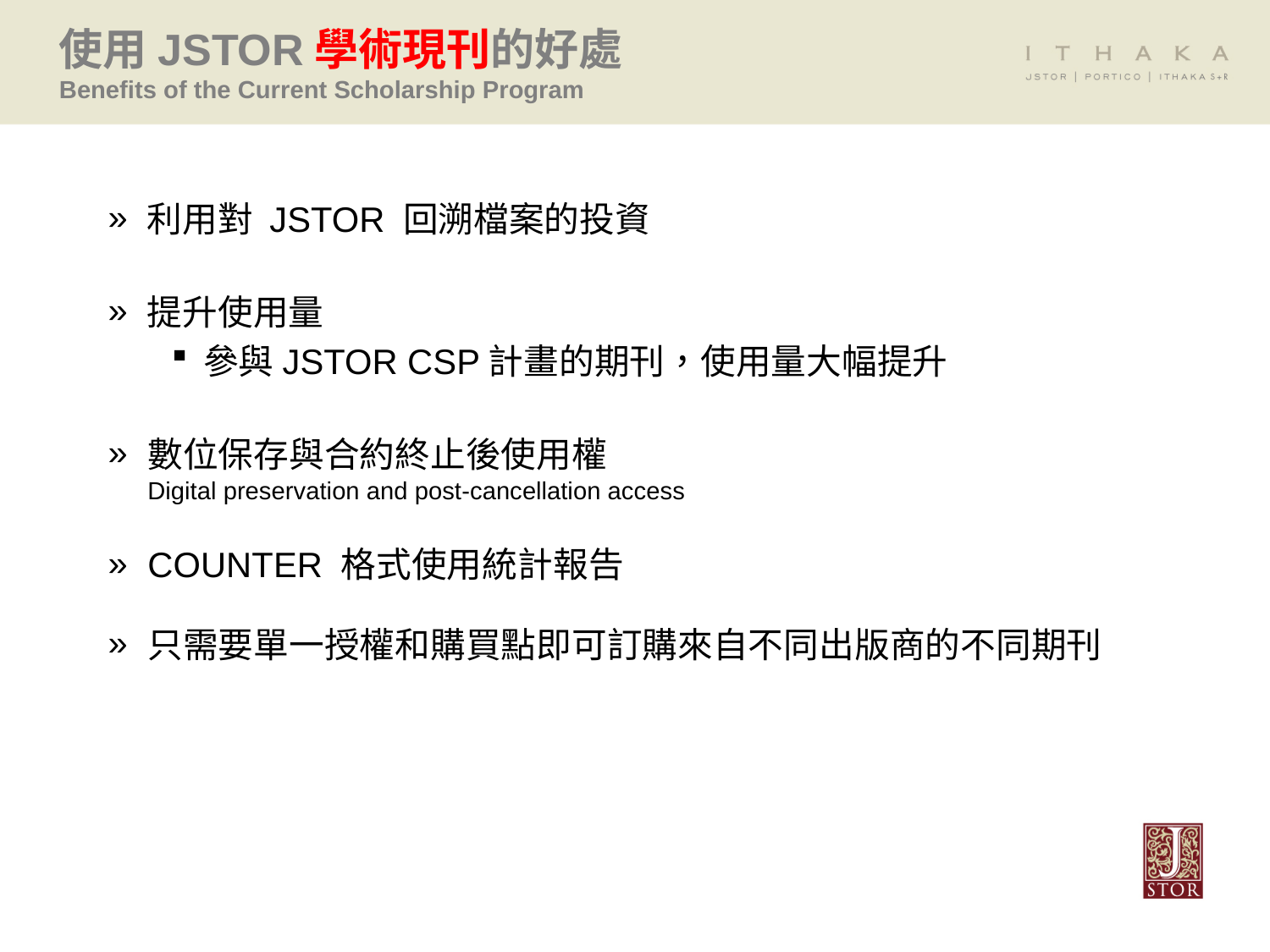

使用JSTOR學術現刊的好處
Benefits of the Current Scholarship Program
利用對 JSTOR 回溯檔案的投資
提升使用量
參與JSTOR CSP計畫的期刊，使用量大幅提升
數位保存與合約終止後使用權
Digital preservation and post-cancellation access
COUNTER 格式使用統計報告
只需要單一授權和購買點即可訂購來自不同出版商的不同期刊